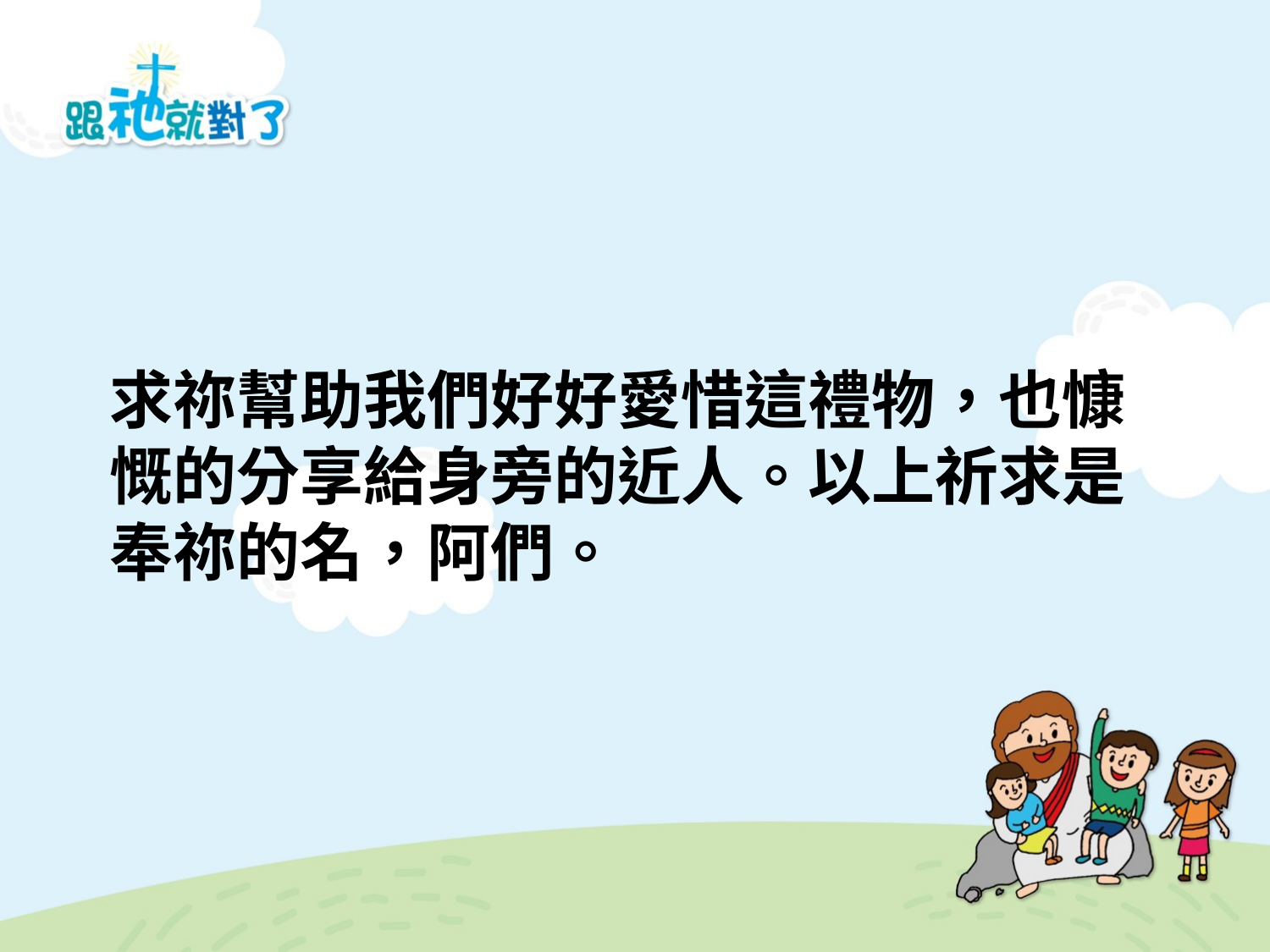

求祢幫助我們好好愛惜這禮物，也慷慨的分享給身旁的近人。以上祈求是奉祢的名，阿們。